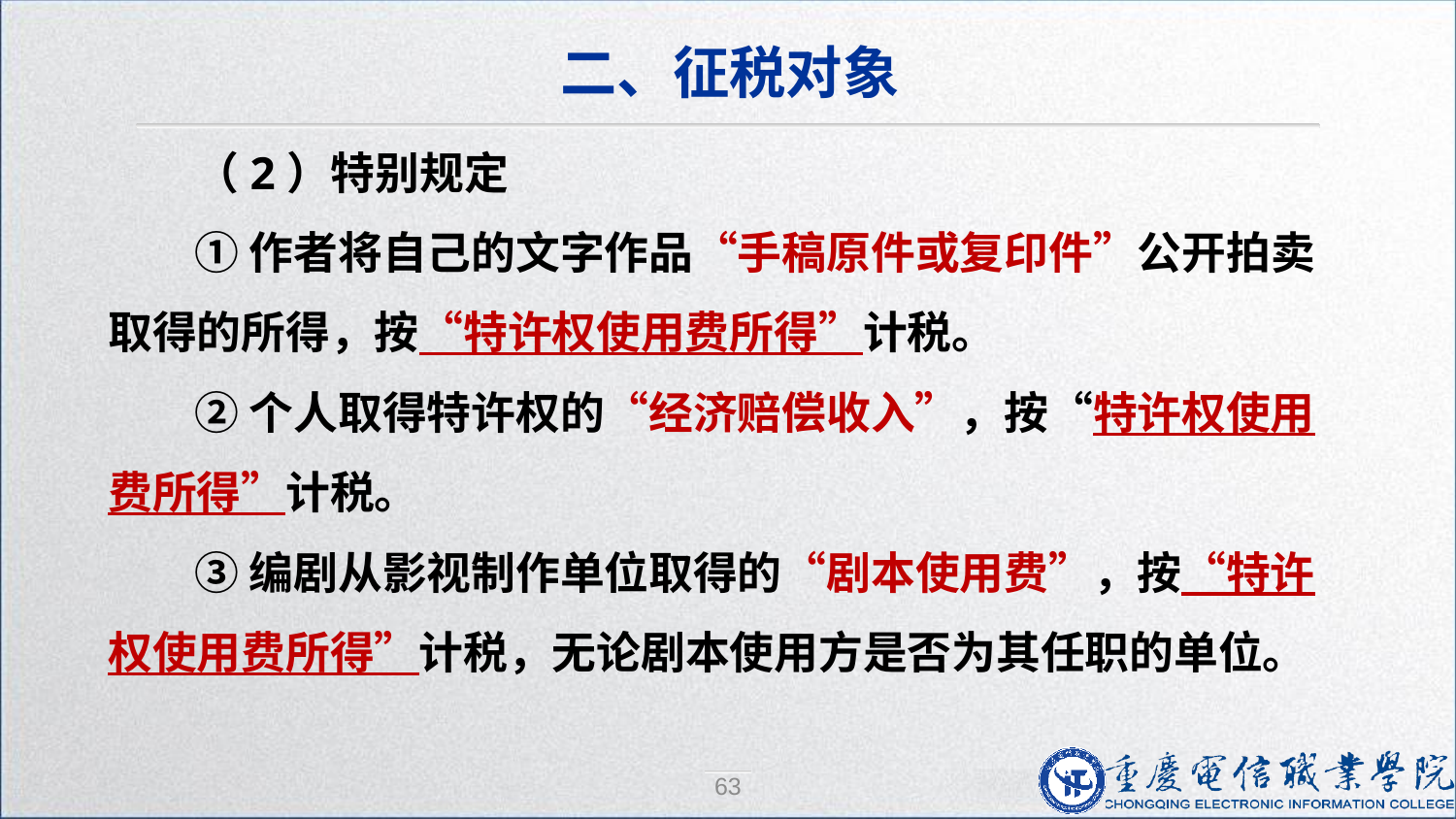

二、征税对象
（2）特别规定
①作者将自己的文字作品“手稿原件或复印件”公开拍卖取得的所得，按“特许权使用费所得”计税。
②个人取得特许权的“经济赔偿收入”，按“特许权使用费所得”计税。
③编剧从影视制作单位取得的“剧本使用费”，按“特许权使用费所得”计税，无论剧本使用方是否为其任职的单位。
63